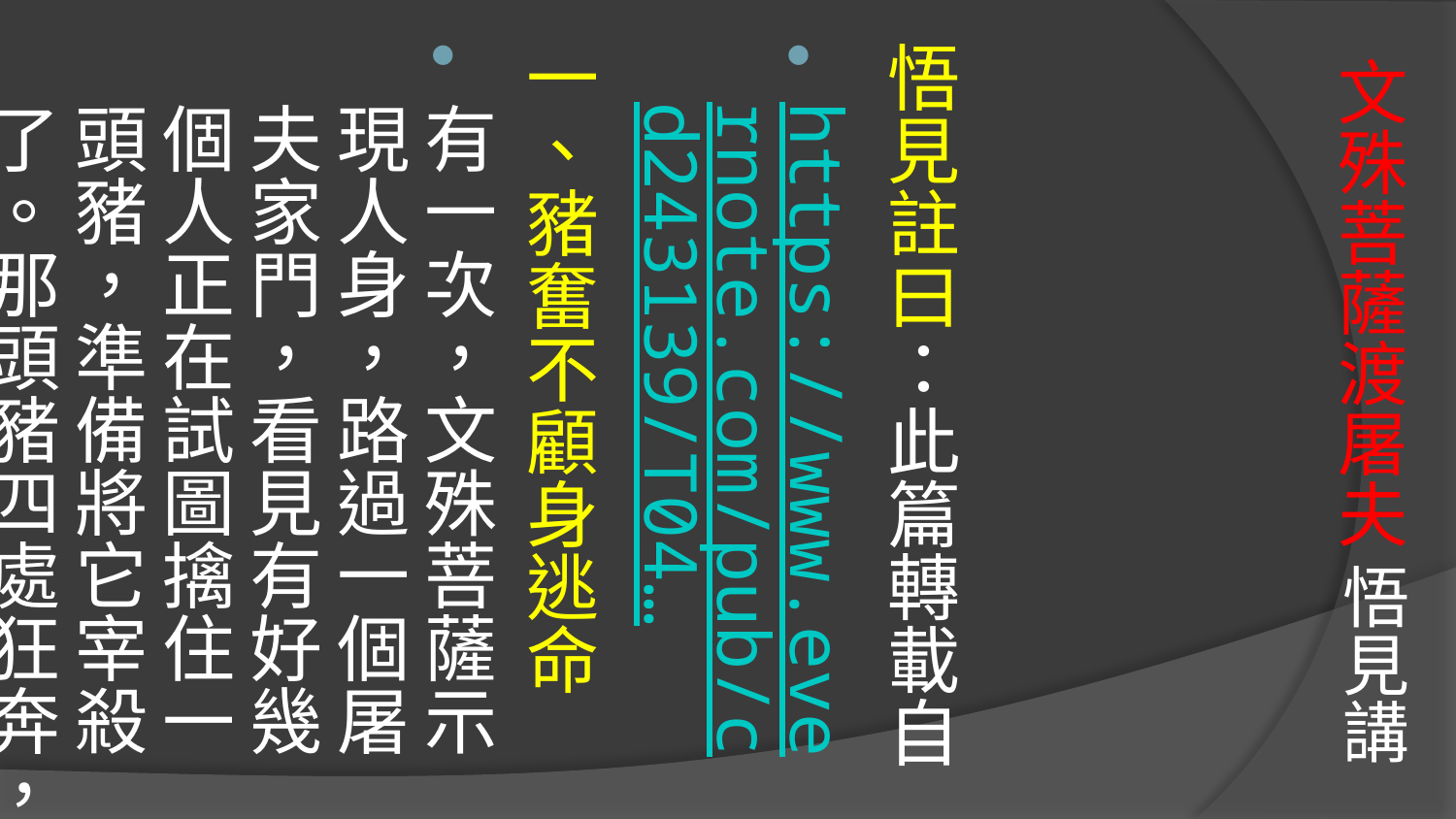

悟見註曰：此篇轉載自
https://www.evernote.com/pub/cd243139/T04…
一、豬奮不顧身逃命
有一次，文殊菩薩示現人身，路過一個屠夫家門，看見有好幾個人正在試圖擒住一頭豬，準備將它宰殺了。那頭豬四處狂奔，無法將其捆綁住。
# 文殊菩薩渡屠夫 悟見講